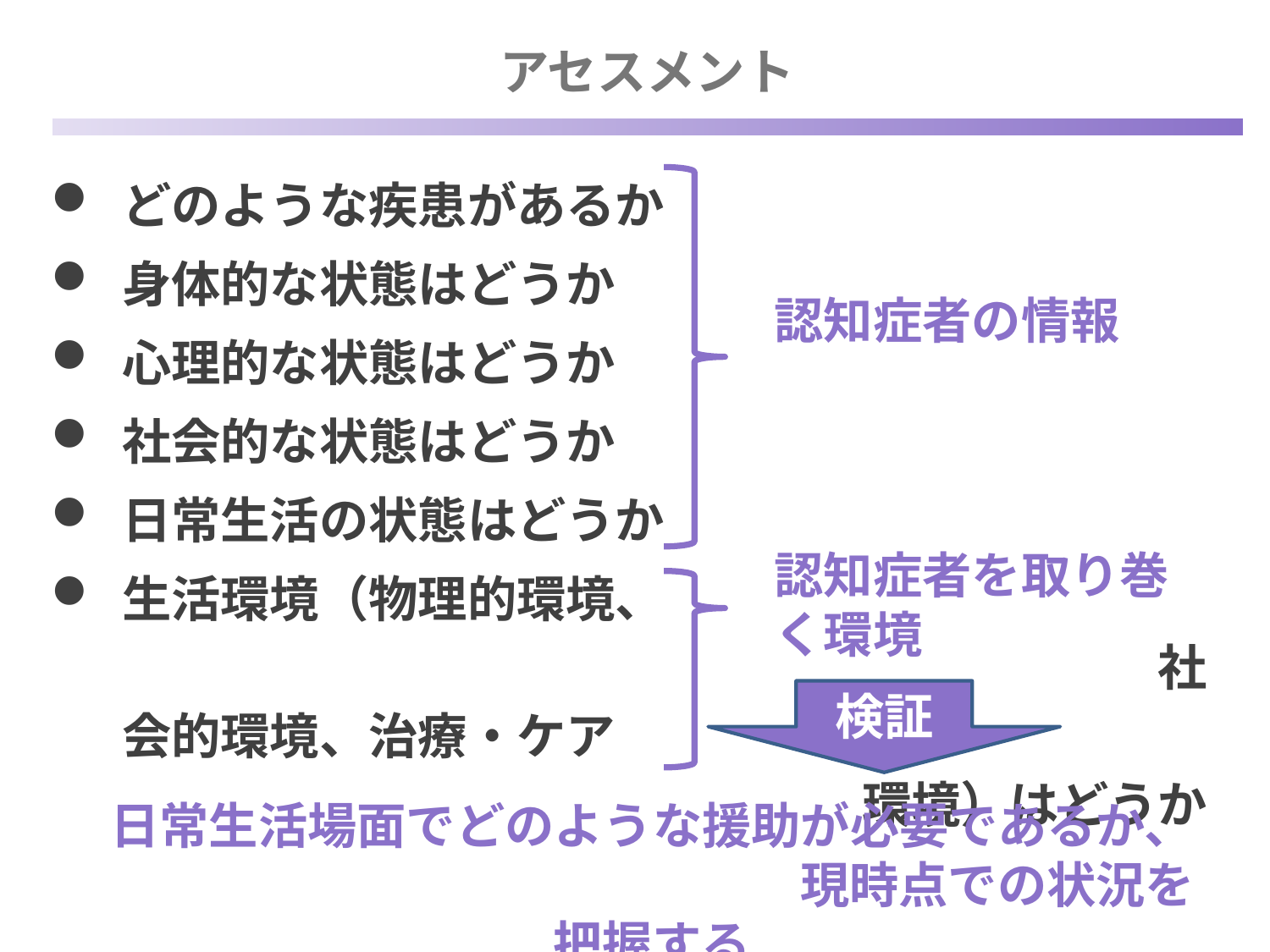

アセスメント

どのような疾患があるか
身体的な状態はどうか
心理的な状態はどうか
社会的な状態はどうか
日常生活の状態はどうか
生活環境（物理的環境、　　　　　　　　　　　　　　　　　　　　　　　　　　　　　　　　社会的環境、治療・ケア　　　　　　　　　　　　　　　　　　　　　　　　　　　環境）はどうか

認知症者の情報
認知症者を取り巻く環境

検証
日常生活場面でどのような援助が必要であるか、　　　　　　　　　　　　　　現時点での状況を把握する